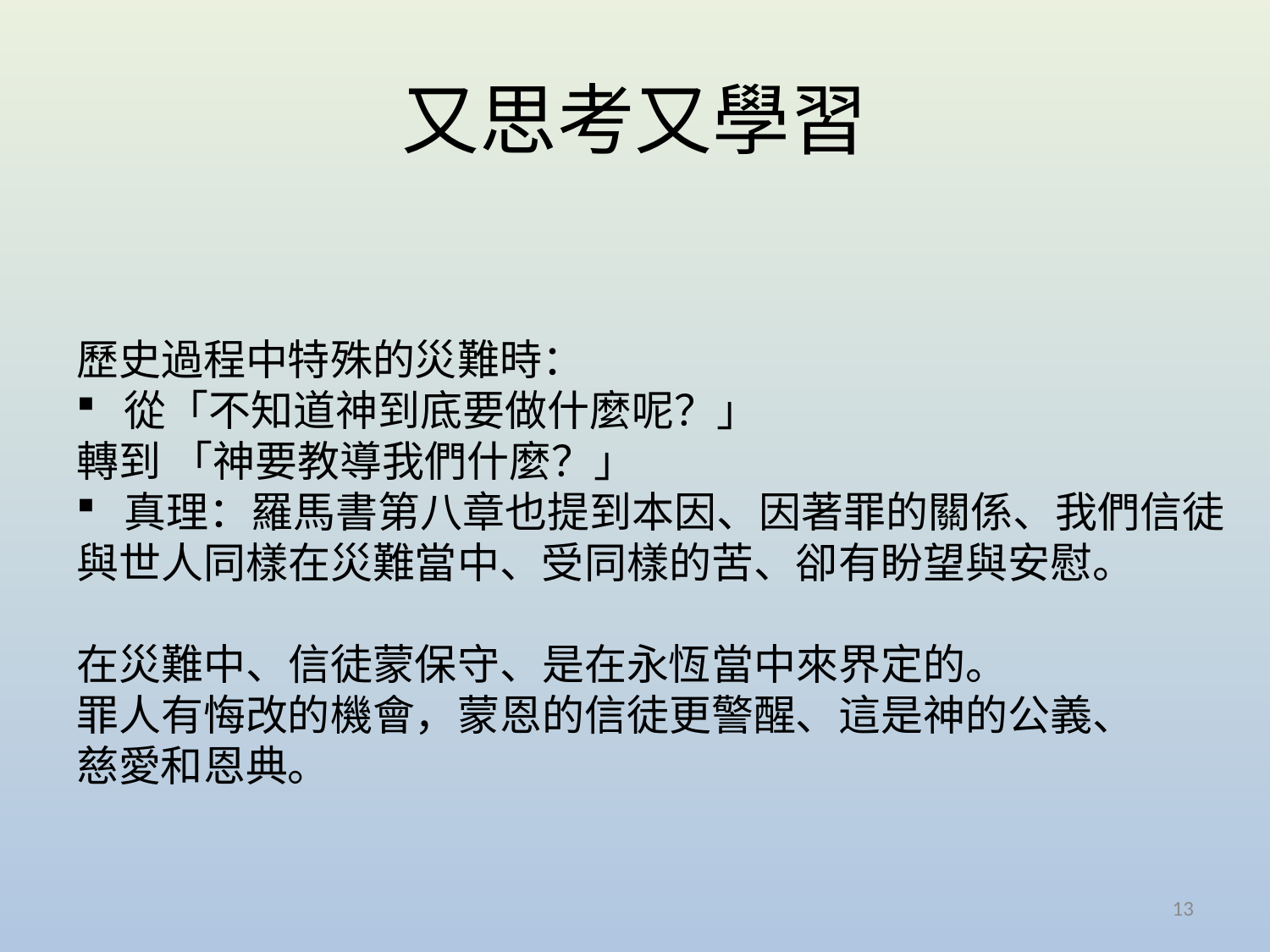

# 又思考又學習
歷史過程中特殊的災難時：
從「不知道神到底要做什麼呢？」
轉到 「神要教導我們什麼？」
真理：羅馬書第八章也提到本因、因著罪的關係、我們信徒
與世人同樣在災難當中、受同樣的苦、卻有盼望與安慰。
在災難中、信徒蒙保守、是在永恆當中來界定的。
罪人有悔改的機會，蒙恩的信徒更警醒、這是神的公義、
慈愛和恩典。
13